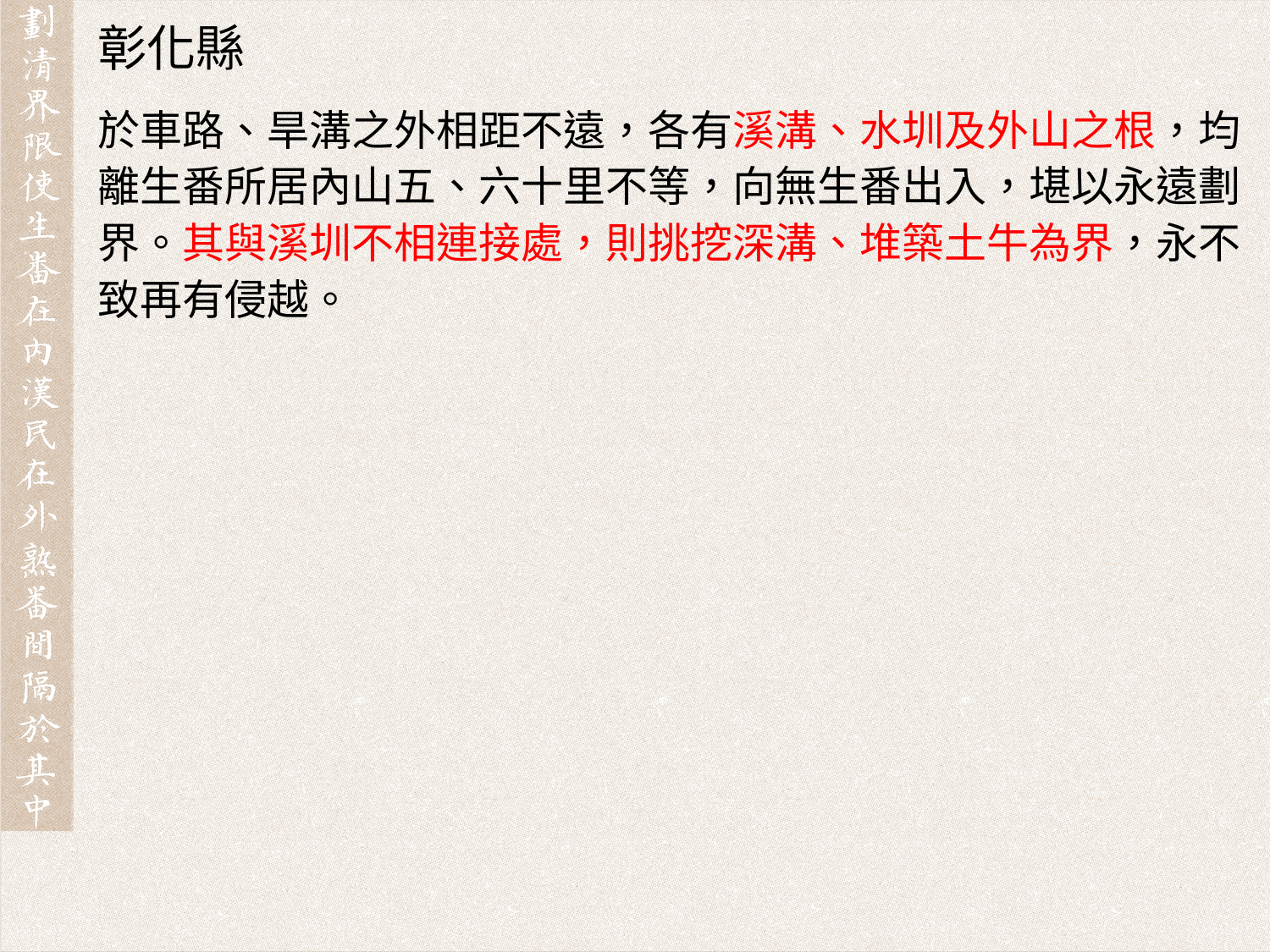

彰化縣
於車路、旱溝之外相距不遠，各有溪溝、水圳及外山之根，均離生番所居內山五、六十里不等，向無生番出入，堪以永遠劃界。其與溪圳不相連接處，則挑挖深溝、堆築土牛為界，永不致再有侵越。